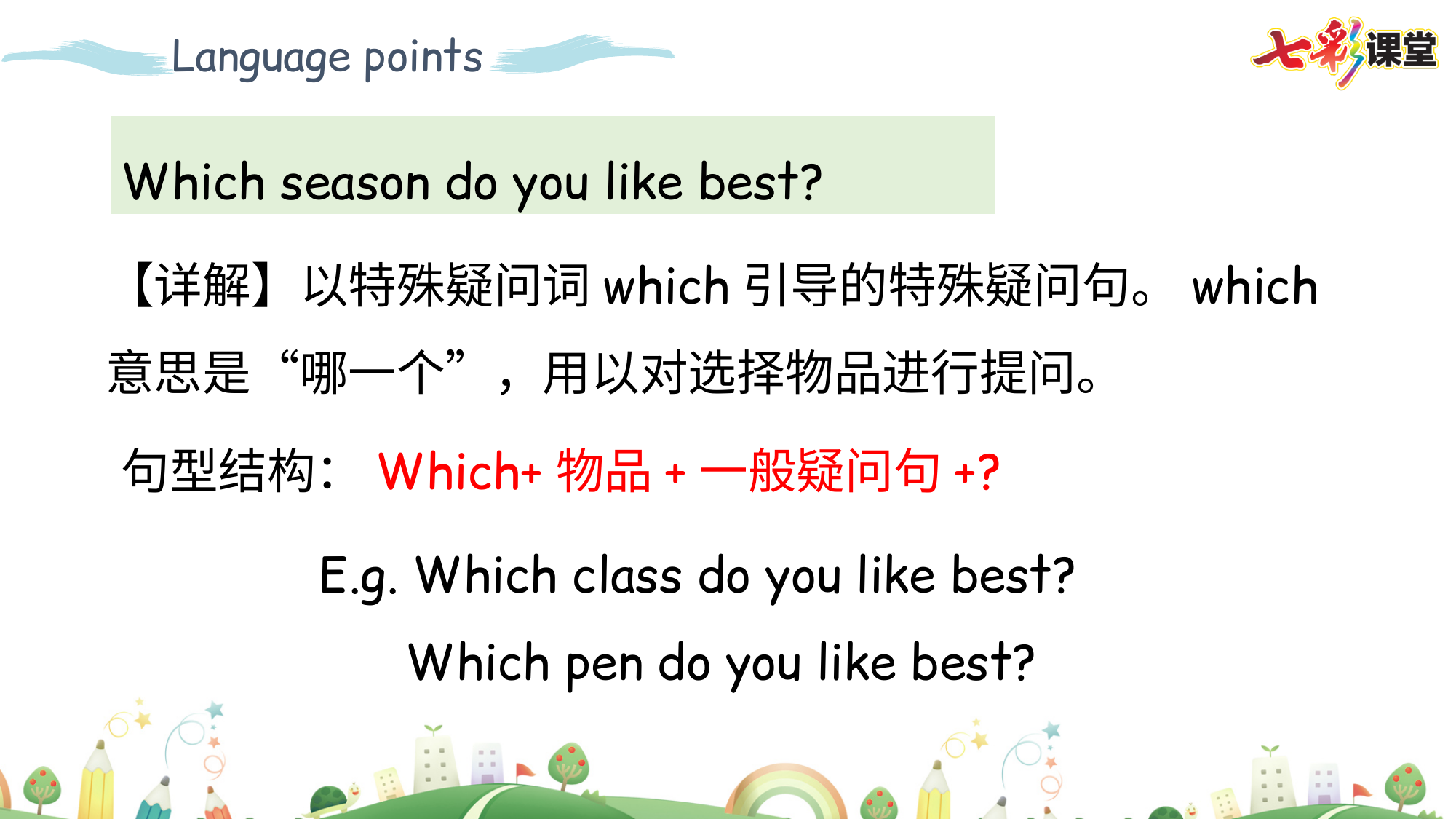

Language points

Which season do you like best?
【详解】以特殊疑问词which引导的特殊疑问句。which意思是“哪一个”，用以对选择物品进行提问。
句型结构：Which+物品+一般疑问句+?
E.g. Which class do you like best?
      Which pen do you like best?